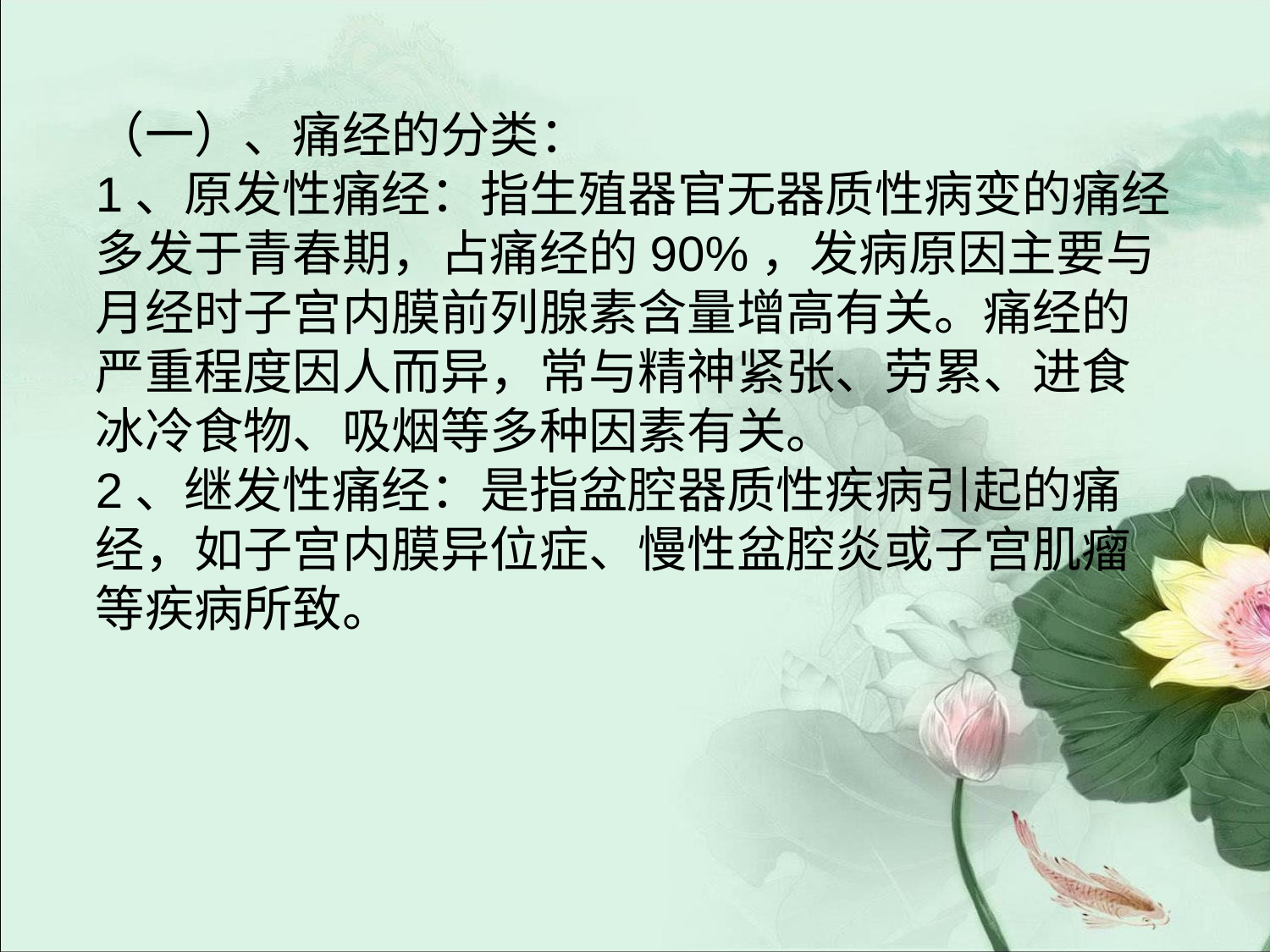

#
（一）、痛经的分类：
1、原发性痛经：指生殖器官无器质性病变的痛经多发于青春期，占痛经的90%，发病原因主要与月经时子宫内膜前列腺素含量增高有关。痛经的严重程度因人而异，常与精神紧张、劳累、进食冰冷食物、吸烟等多种因素有关。
2、继发性痛经：是指盆腔器质性疾病引起的痛经，如子宫内膜异位症、慢性盆腔炎或子宫肌瘤等疾病所致。